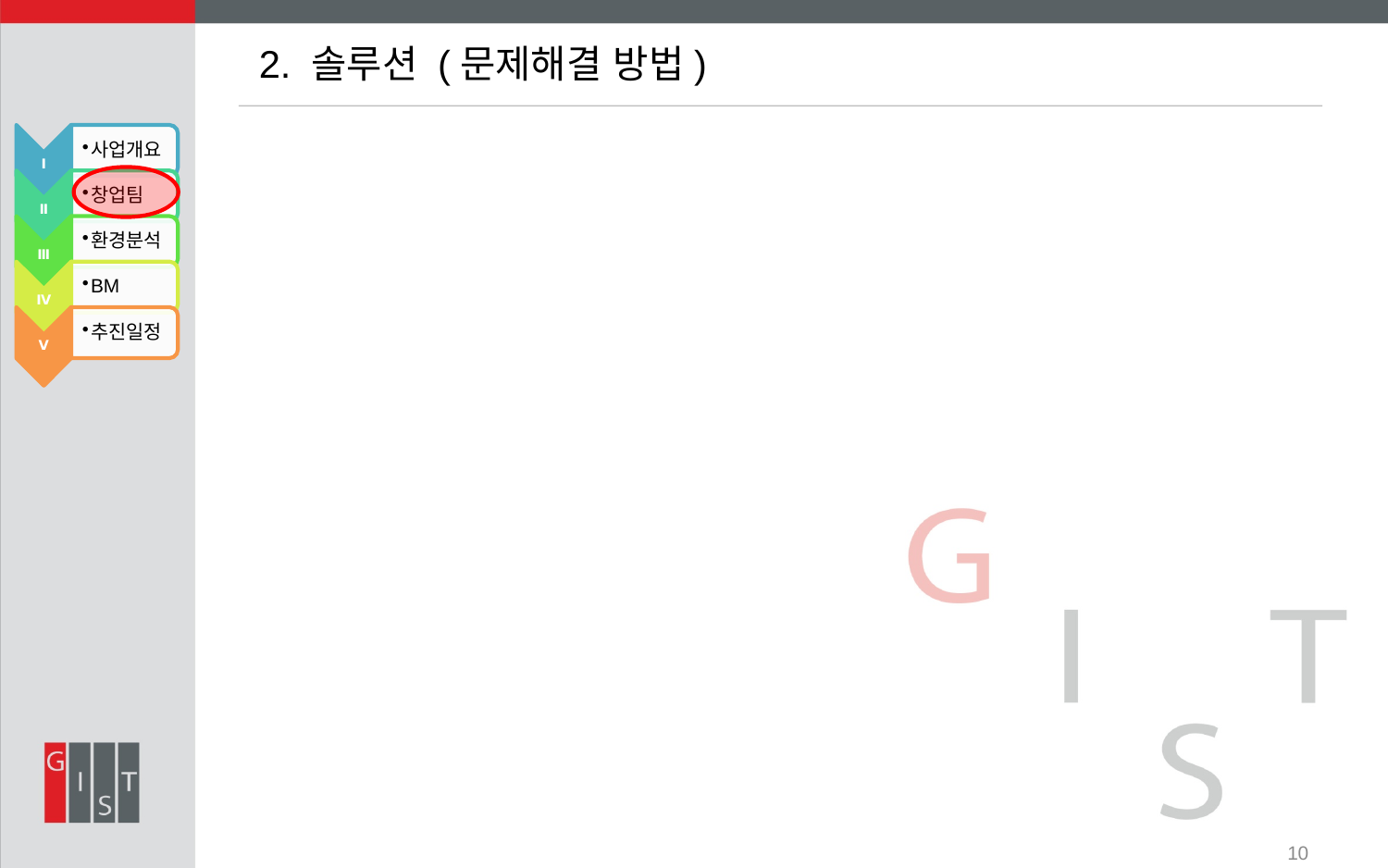

2. 솔루션 (문제해결 방법)

Ⅰ
사업개요
Ⅱ
창업팀
Ⅲ
환경분석
Ⅳ
BM
Ⅴ
추진일정

10